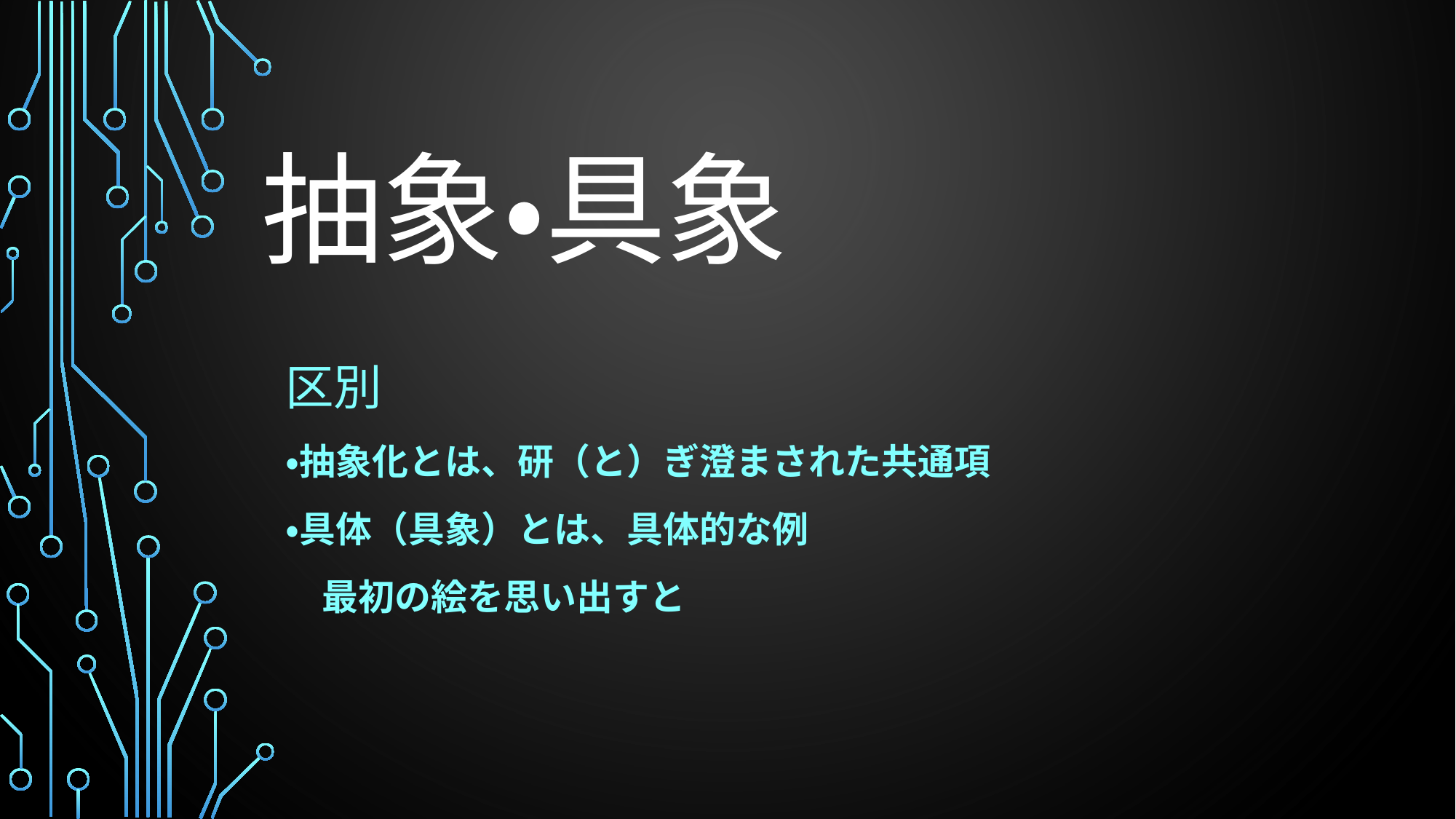

# 抽象・具象
区別
・抽象化とは、研（と）ぎ澄まされた共通項
・具体（具象）とは、具体的な例
　最初の絵を思い出すと